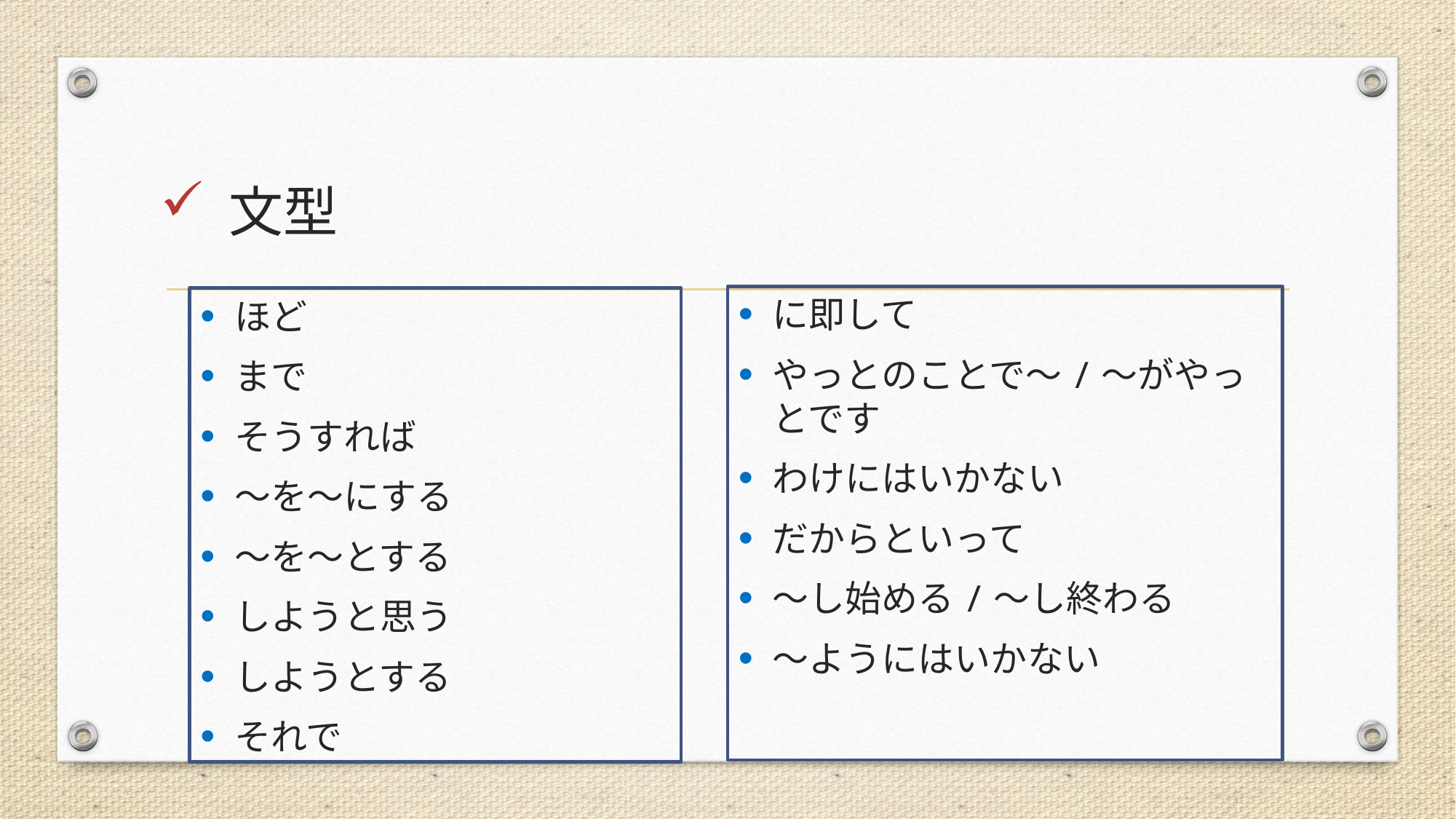

# 文型
に即して
やっとのことで～/～がやっとです
わけにはいかない
だからといって
～し始める/～し終わる
～ようにはいかない

ほど
まで
そうすれば
～を～にする
～を～とする
しようと思う
しようとする
それで
8